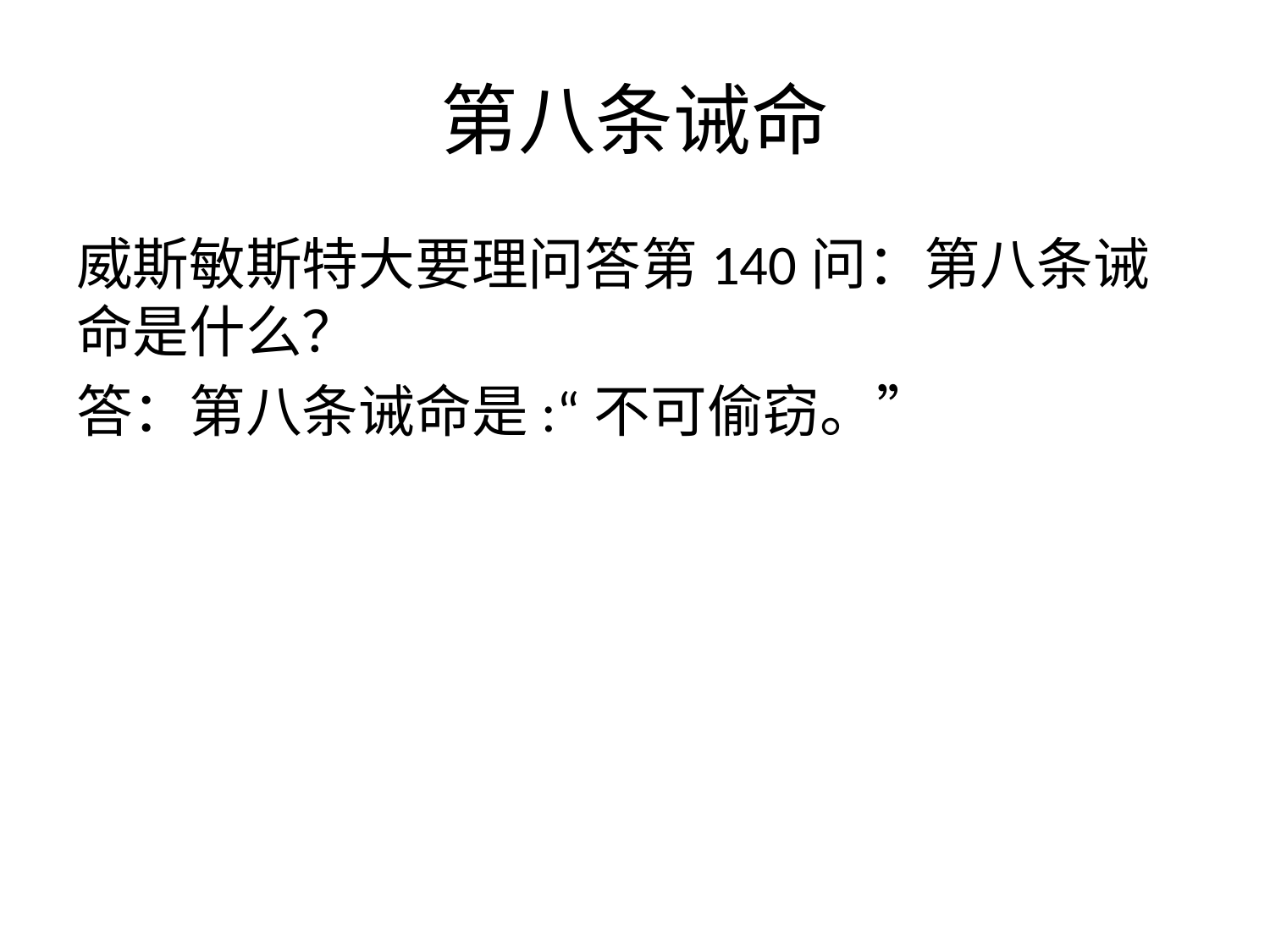

# 第八条诫命
威斯敏斯特大要理问答第140问：第八条诫命是什么？
答：第八条诫命是:“不可偷窃。”